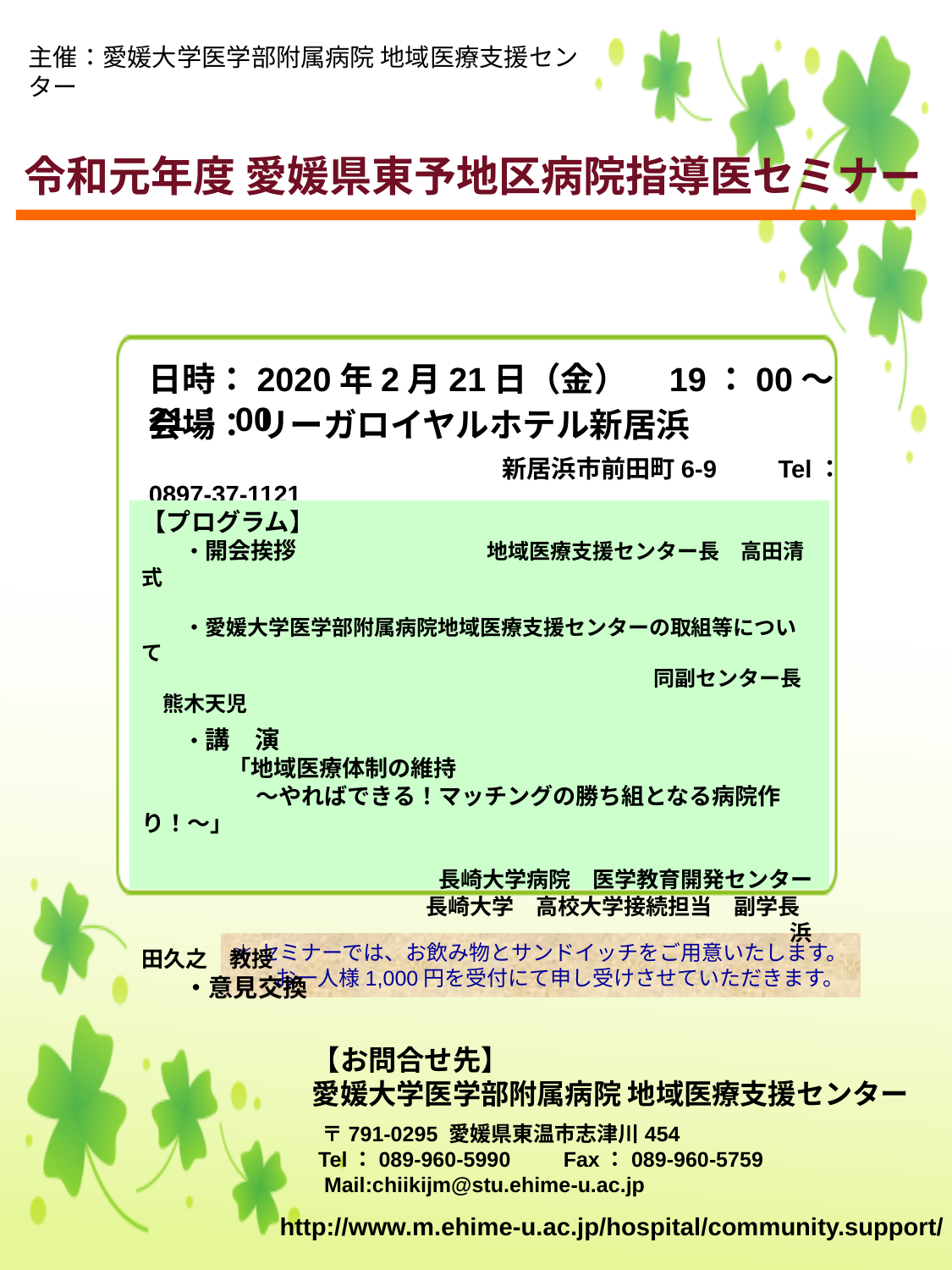

主催：愛媛大学医学部附属病院 地域医療支援センター
# 令和元年度 愛媛県東予地区病院指導医セミナー

日時：2020年2月21日（金）　19：00～21：00

会場： リーガロイヤルホテル新居浜
　　　　　　　　　　新居浜市前田町6-9　　Tel：0897-37-1121

【プログラム】
　　・開会挨拶　　　　　　　　　地域医療支援センター長　高田清式

　　・愛媛大学医学部附属病院地域医療支援センターの取組等について
　　　　　　　　　　　　 　　　　　　　　　　　　同副センター長　熊木天児

　　・講　演
　　　　「地域医療体制の維持
　　　　　～やればできる！マッチングの勝ち組となる病院作り！～」

　　　　　　　　　　　　長崎大学病院　医学教育開発センター
　　　　　　　　　　　　    長崎大学　高校大学接続担当　副学長
　　　　　　　　　　　　　　　　　　　　　　　　　　  　　　浜田久之　教授
　　・意見交換

＊ セミナーでは、お飲み物とサンドイッチをご用意いたします。
　　お一人様1,000円を受付にて申し受けさせていただきます。
【お問合せ先】
愛媛大学医学部附属病院 地域医療支援センター

 〒791-0295 愛媛県東温市志津川454
 Tel：089-960-5990　　Fax：089-960-5759
  Mail:chiikijm@stu.ehime-u.ac.jp
http://www.m.ehime-u.ac.jp/hospital/community.support/